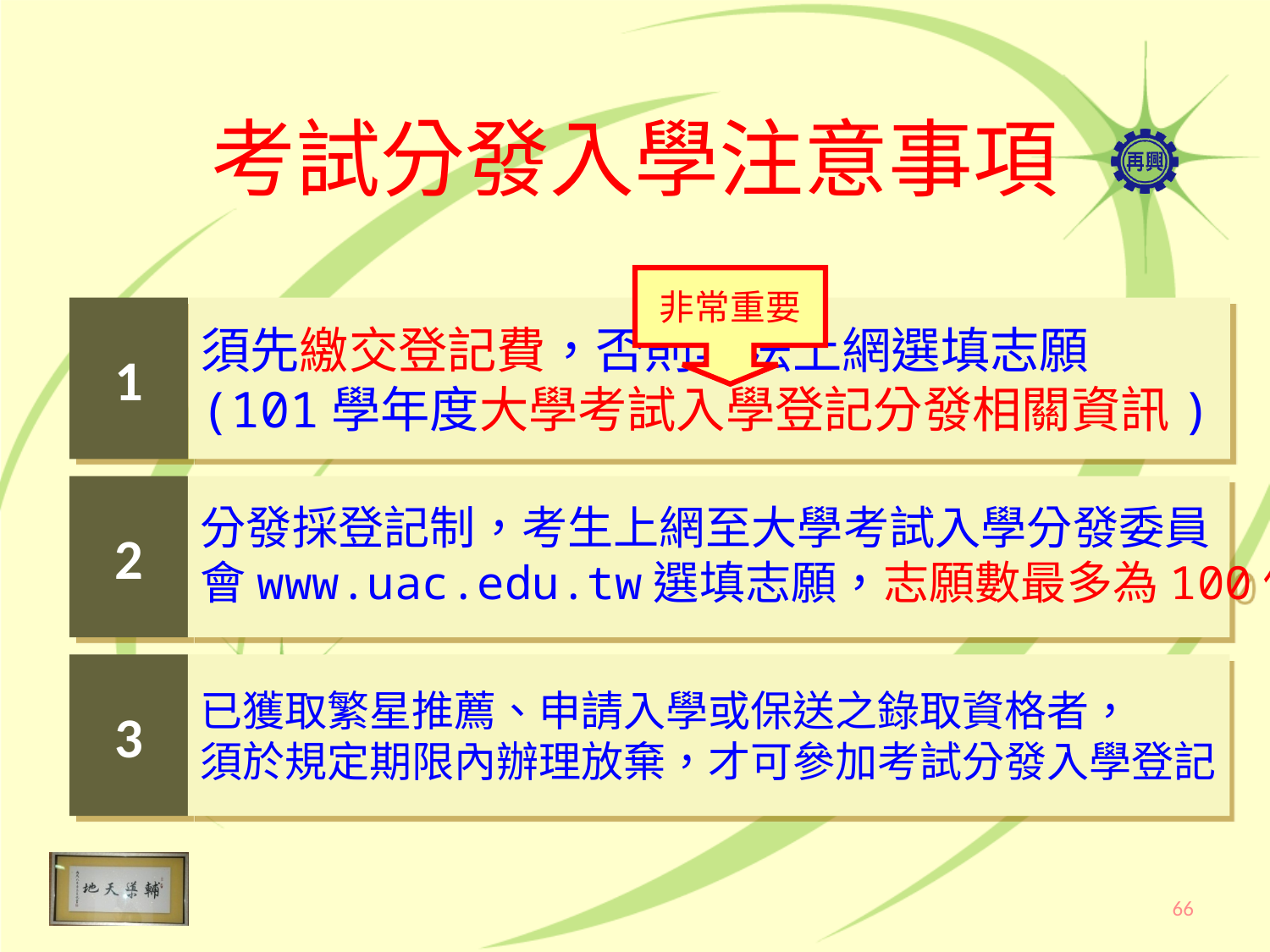

考試分發入學注意事項
非常重要
1
須先繳交登記費，否則無法上網選填志願
(101學年度大學考試入學登記分發相關資訊)
2

分發採登記制，考生上網至大學考試入學分發委員
會www.uac.edu.tw選填志願，志願數最多為100個

3
已獲取繁星推薦、申請入學或保送之錄取資格者，
須於規定期限內辦理放棄，才可參加考試分發入學登記
66